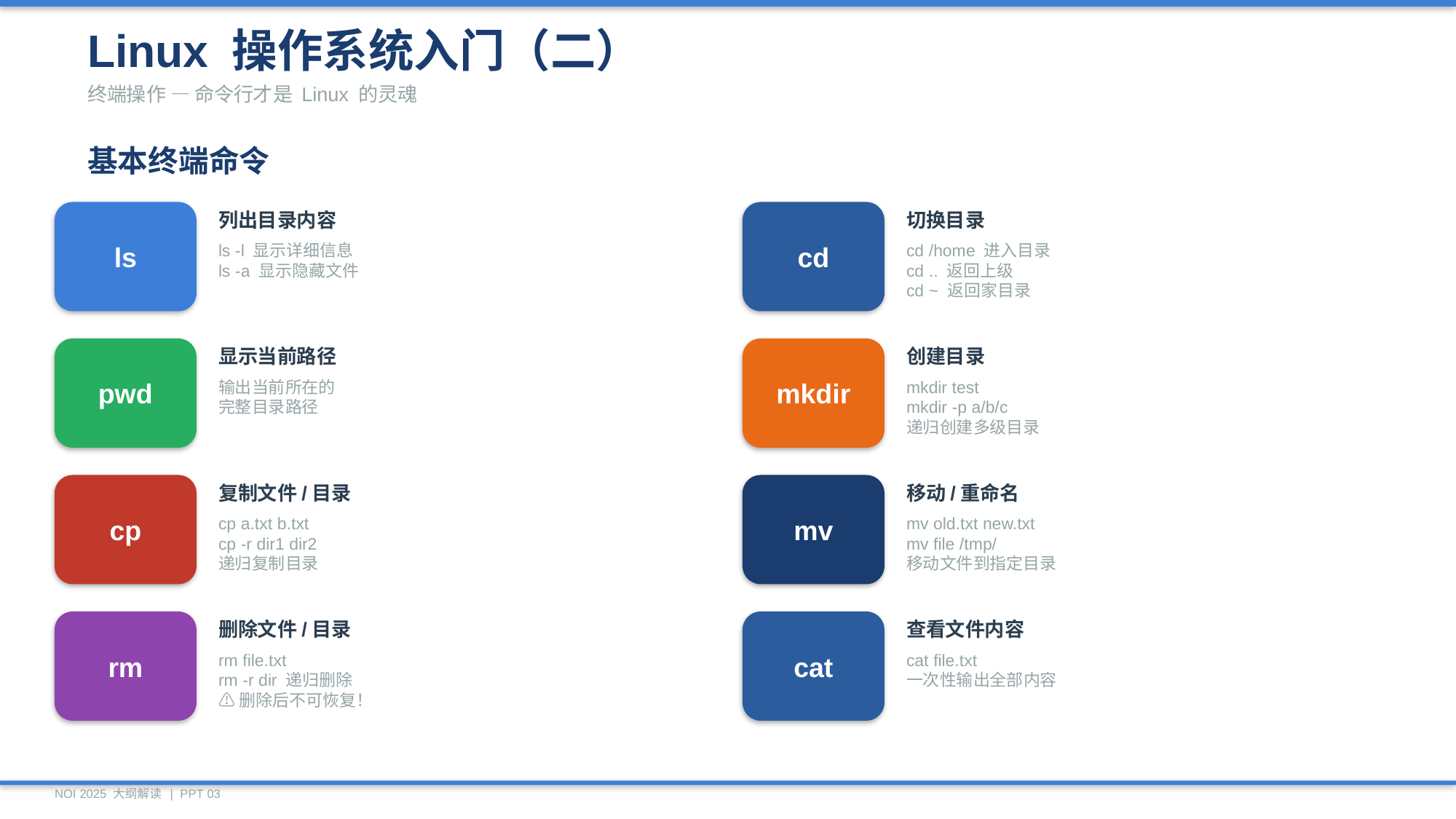

Linux 操作系统入门（二）
终端操作 — 命令行才是 Linux 的灵魂
基本终端命令
ls
cd
列出目录内容
切换目录
ls -l 显示详细信息
ls -a 显示隐藏文件
cd /home 进入目录
cd .. 返回上级
cd ~ 返回家目录
pwd
mkdir
显示当前路径
创建目录
输出当前所在的
完整目录路径
mkdir test
mkdir -p a/b/c
递归创建多级目录
cp
mv
复制文件/目录
移动/重命名
cp a.txt b.txt
cp -r dir1 dir2
递归复制目录
mv old.txt new.txt
mv file /tmp/
移动文件到指定目录
rm
cat
删除文件/目录
查看文件内容
rm file.txt
rm -r dir 递归删除
⚠ 删除后不可恢复！
cat file.txt
一次性输出全部内容

NOI 2025 大纲解读  |  PPT 03